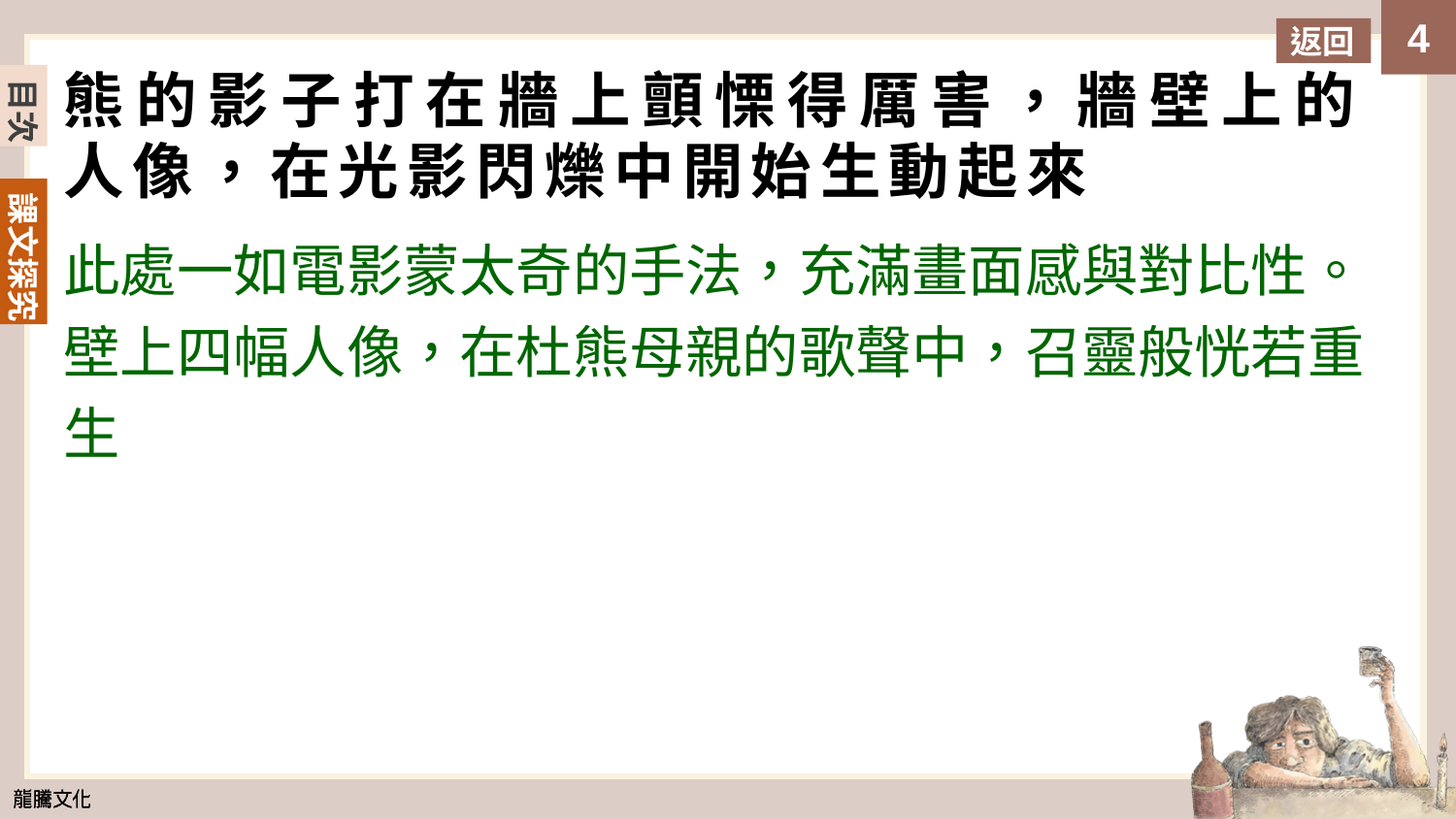

返回
熊的影子打在牆上顫慄得厲害，牆壁上的人像，在光影閃爍中開始生動起來
此處一如電影蒙太奇的手法，充滿畫面感與對比性。壁上四幅人像，在杜熊母親的歌聲中，召靈般恍若重生